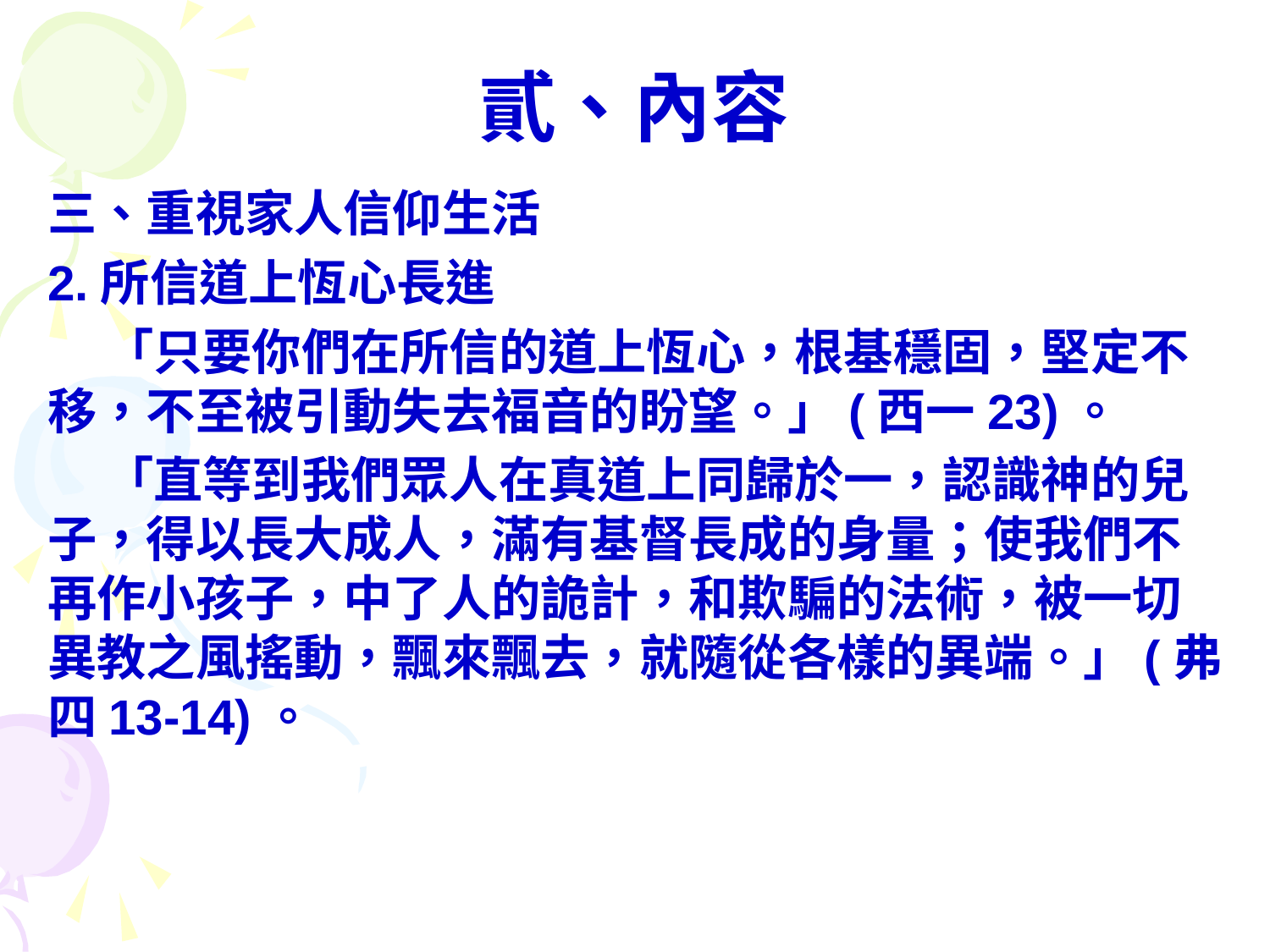

# 貳、內容
三、重視家人信仰生活
2.所信道上恆心長進
    「只要你們在所信的道上恆心，根基穩固，堅定不移，不至被引動失去福音的盼望。」(西一23)。
    「直等到我們眾人在真道上同歸於一，認識神的兒子，得以長大成人，滿有基督長成的身量；使我們不再作小孩子，中了人的詭計，和欺騙的法術，被一切異教之風搖動，飄來飄去，就隨從各樣的異端。」(弗四13-14)。